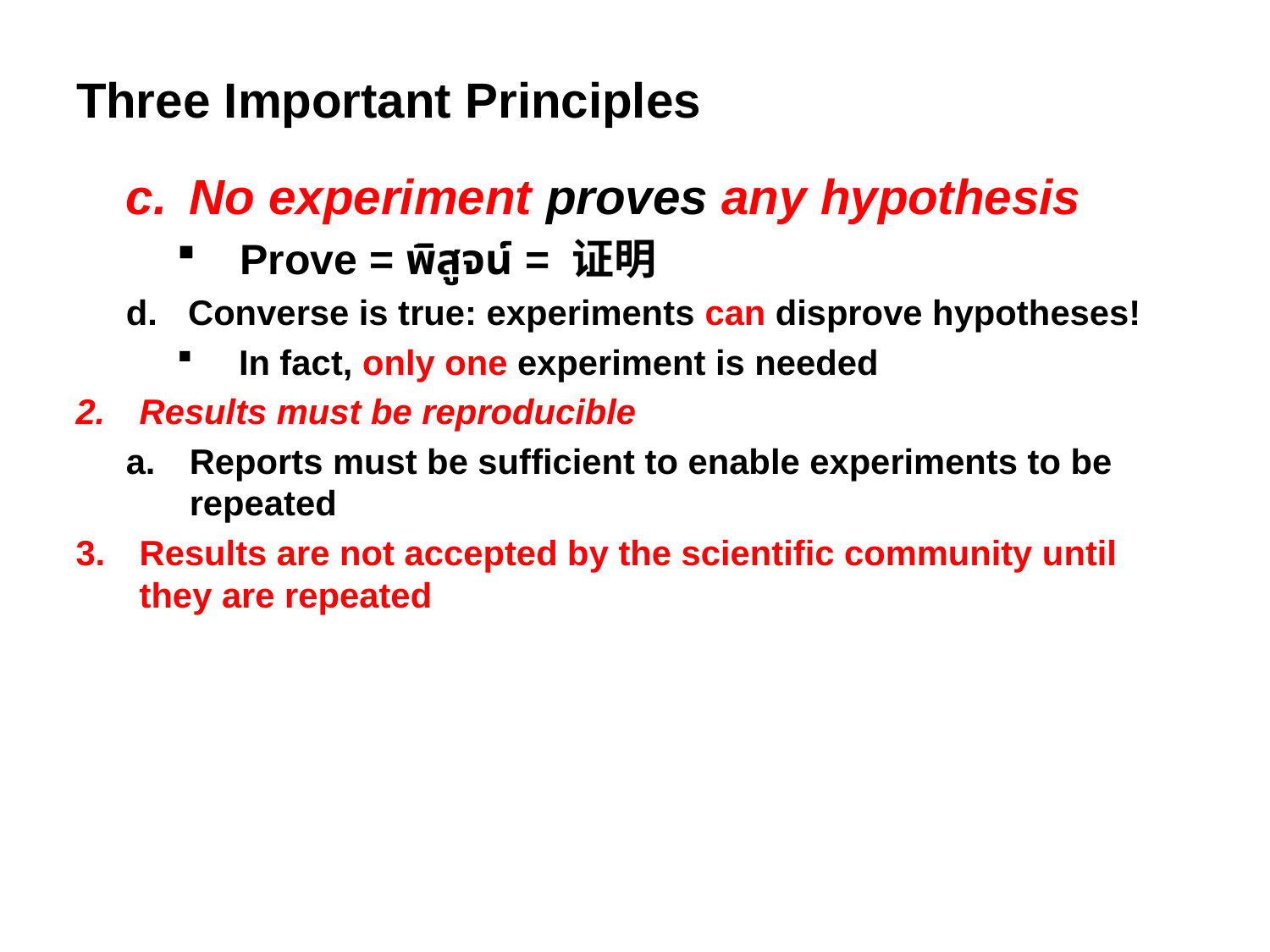

# Three Important Principles
No experiment proves any hypothesis
Prove = พิสูจน์ = 证明
Converse is true: experiments can disprove hypotheses!
In fact, only one experiment is needed
Results must be reproducible
Reports must be sufficient to enable experiments to be repeated
Results are not accepted by the scientific community until they are repeated